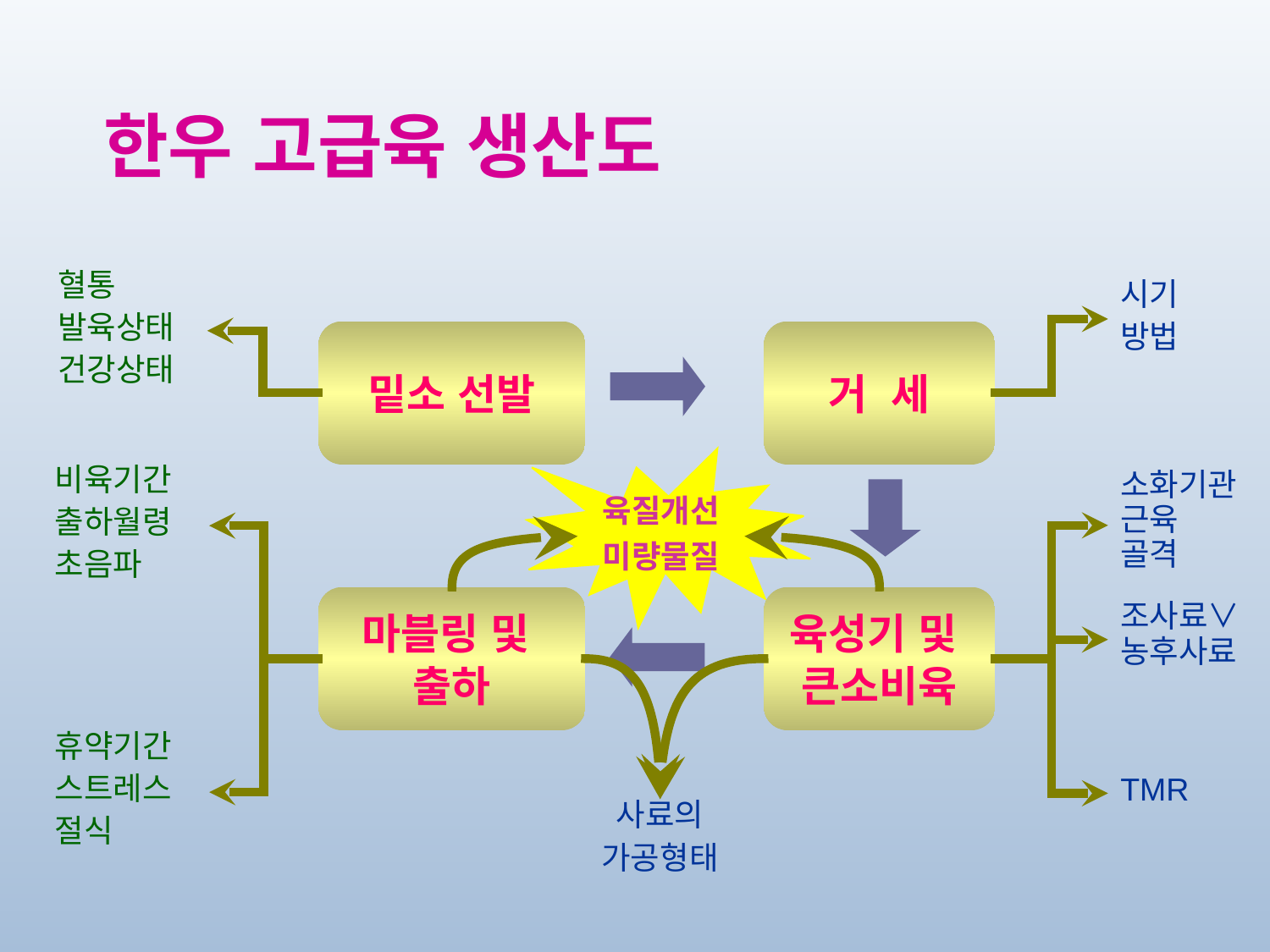

한우 고급육 생산도
혈통
발육상태
건강상태
시기
방법
밑소 선발
거  세

비육기간
출하월령
초음파
소화기관
근육
골격
육질개선
미량물질

마블링 및
출하
육성기 및
큰소비육
조사료∨
농후사료

휴약기간
스트레스
절식
TMR
사료의
가공형태